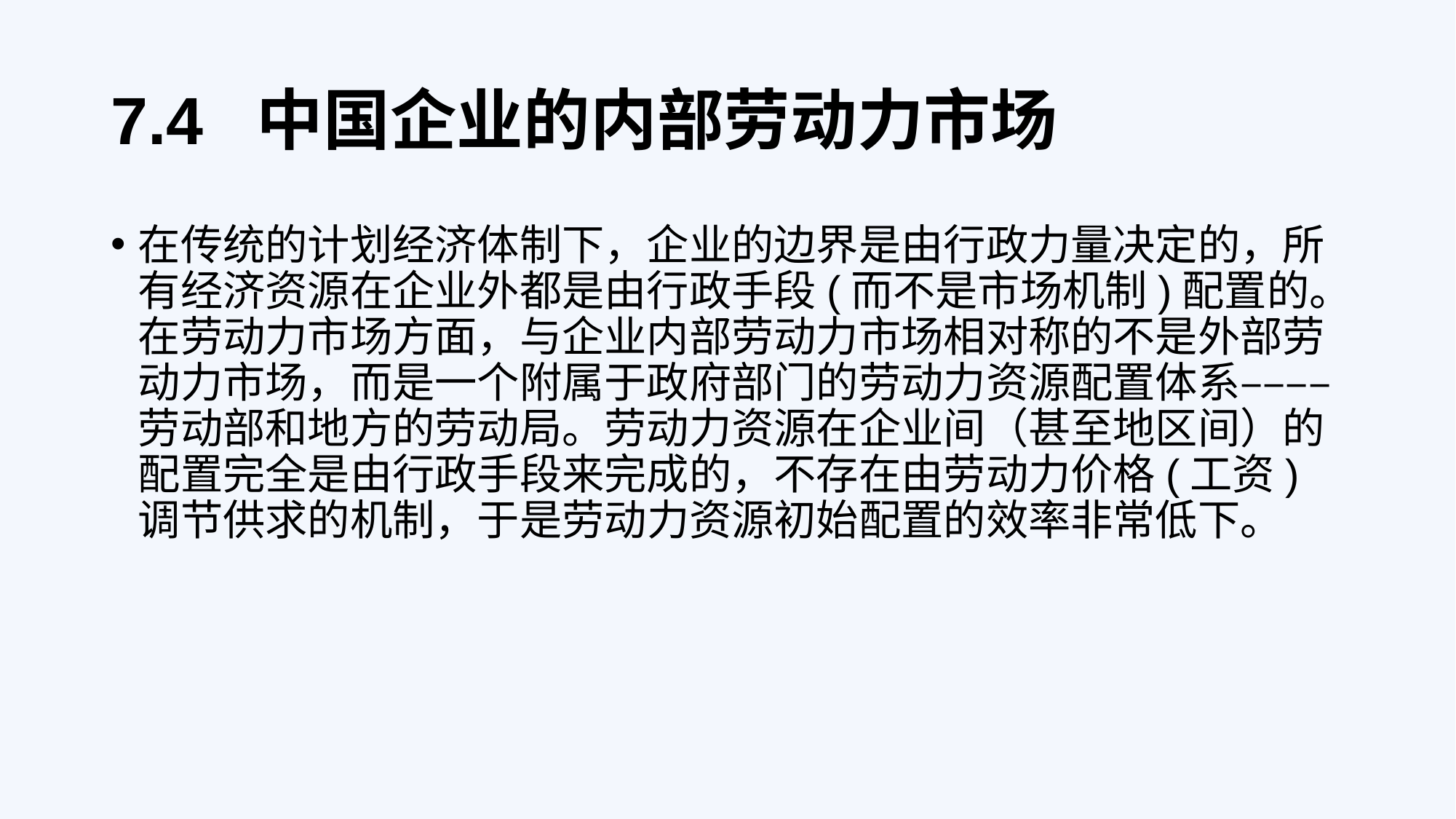

# 7.4  中国企业的内部劳动力市场
在传统的计划经济体制下，企业的边界是由行政力量决定的，所有经济资源在企业外都是由行政手段(而不是市场机制)配置的。在劳动力市场方面，与企业内部劳动力市场相对称的不是外部劳动力市场，而是一个附属于政府部门的劳动力资源配置体系––––劳动部和地方的劳动局。劳动力资源在企业间（甚至地区间）的配置完全是由行政手段来完成的，不存在由劳动力价格(工资)调节供求的机制，于是劳动力资源初始配置的效率非常低下。